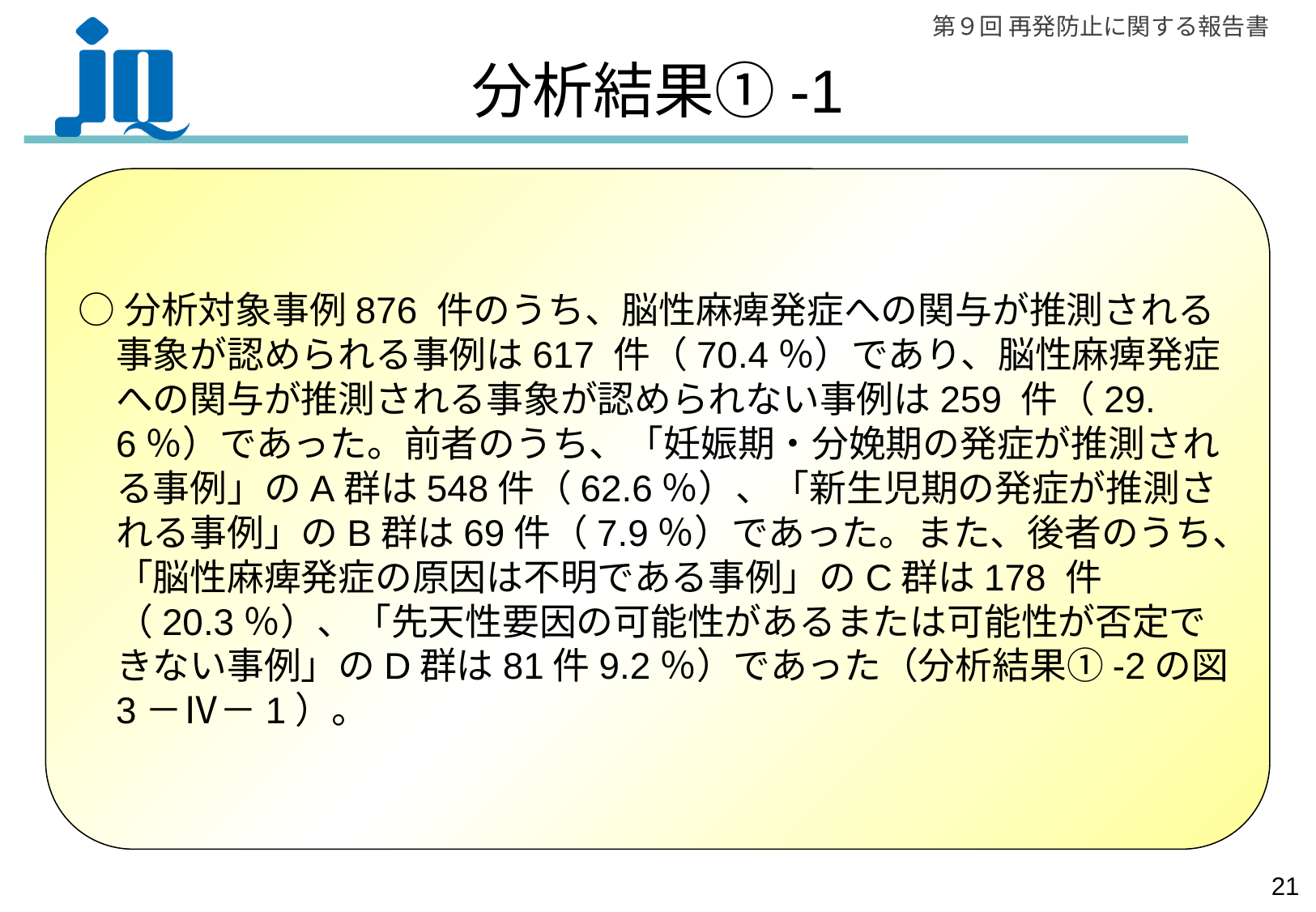

# 分析結果①-1
○分析対象事例876 件のうち、脳性麻痺発症への関与が推測される事象が認められる事例は617 件（70.4％）であり、脳性麻痺発症への関与が推測される事象が認められない事例は259 件（29.6％）であった。前者のうち、「妊娠期・分娩期の発症が推測される事例」のA群は548件（62.6％）、「新生児期の発症が推測される事例」のB群は69件（7.9％）であった。また、後者のうち、「脳性麻痺発症の原因は不明である事例」のC群は178 件（20.3％）、「先天性要因の可能性があるまたは可能性が否定できない事例」のD群は81件9.2％）であった（分析結果①-2の図3－Ⅳ－1）。
21